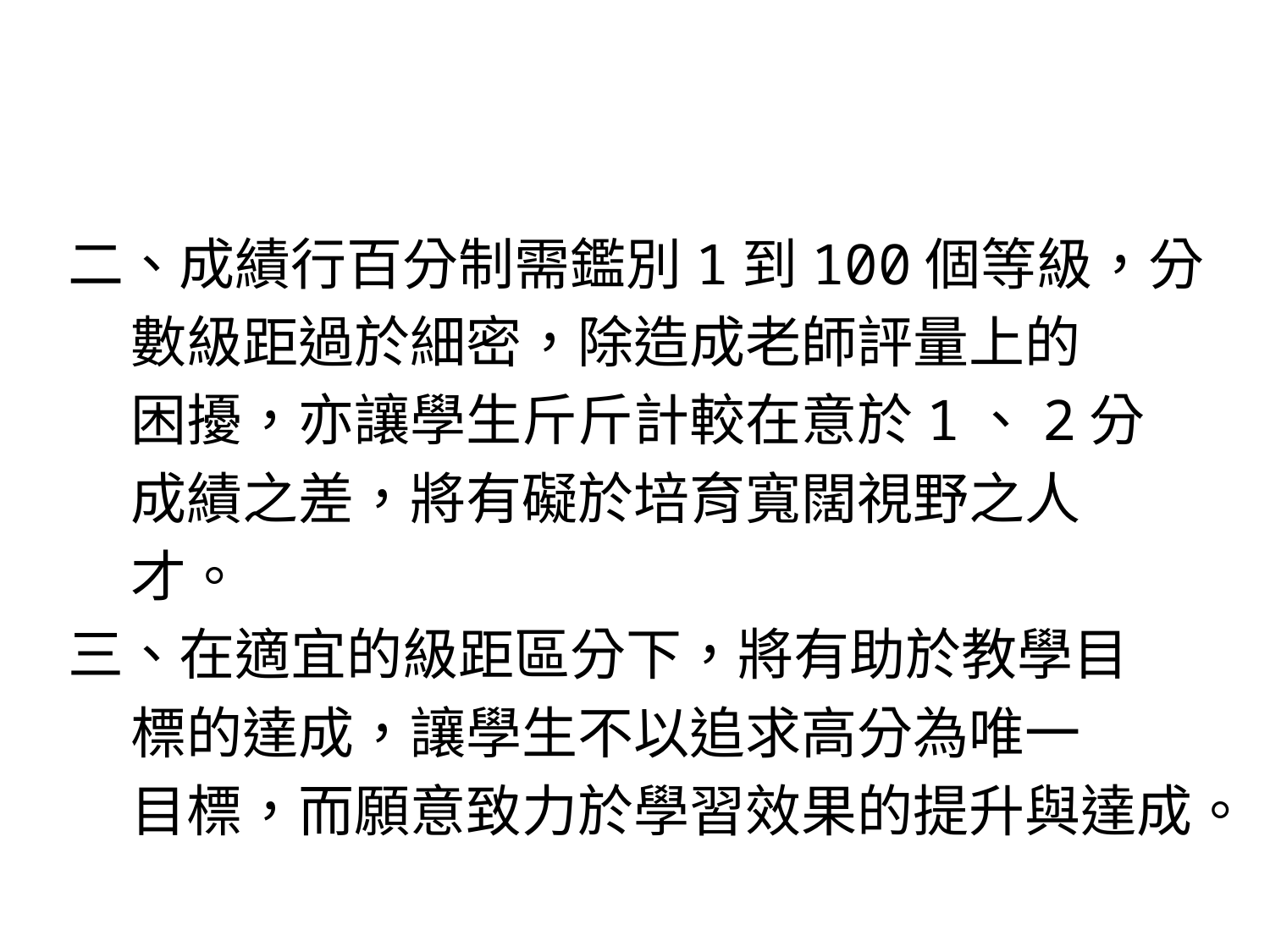

#
二、成績行百分制需鑑別1到100個等級，分
    數級距過於細密，除造成老師評量上的
    困擾，亦讓學生斤斤計較在意於1、2分
    成績之差，將有礙於培育寬闊視野之人
    才。
三、在適宜的級距區分下，將有助於教學目
    標的達成，讓學生不以追求高分為唯一
    目標，而願意致力於學習效果的提升與達成。